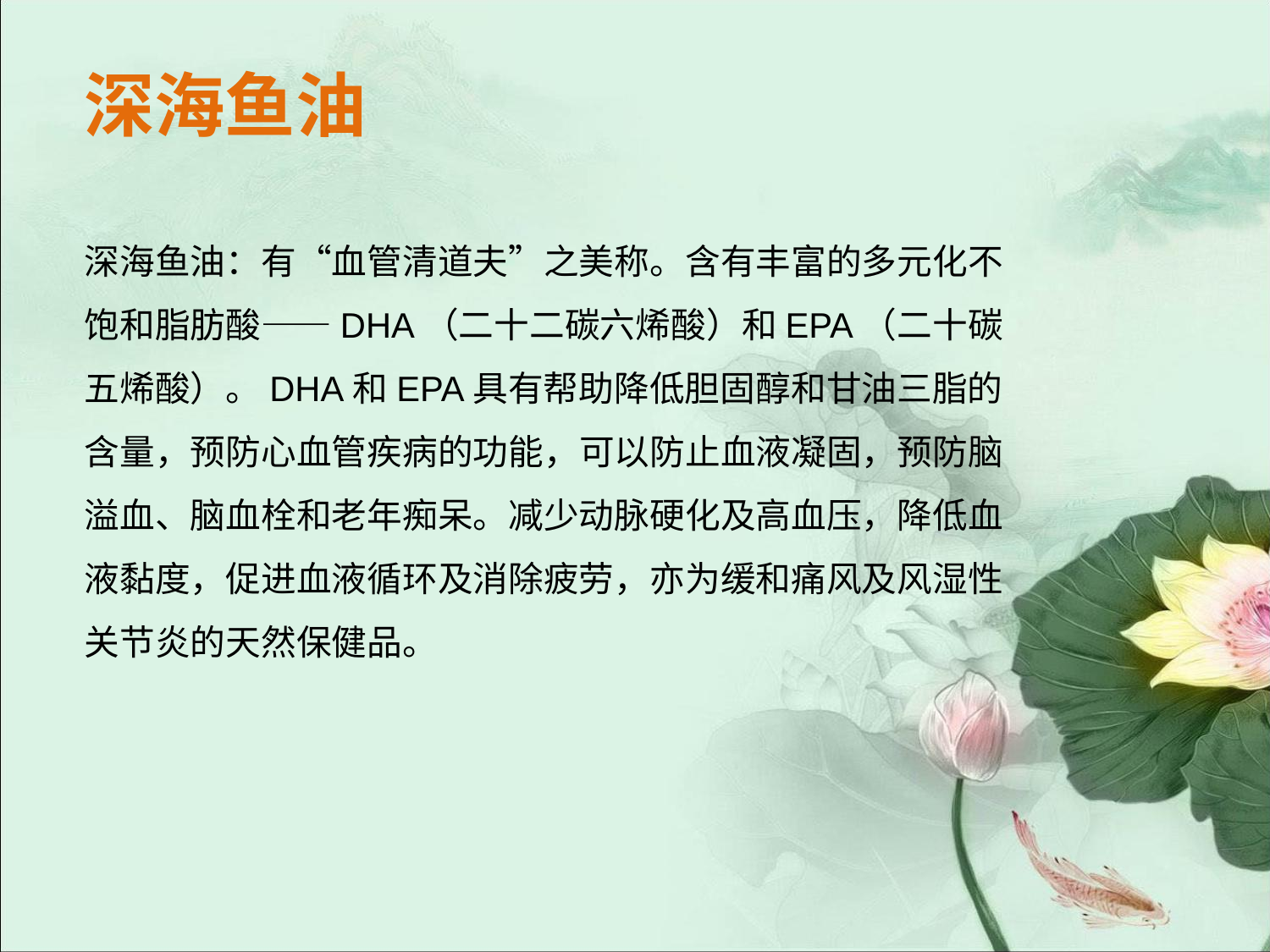

深海鱼油
深海鱼油：有“血管清道夫”之美称。含有丰富的多元化不饱和脂肪酸——DHA（二十二碳六烯酸）和EPA（二十碳五烯酸）。DHA和EPA具有帮助降低胆固醇和甘油三脂的含量，预防心血管疾病的功能，可以防止血液凝固，预防脑溢血、脑血栓和老年痴呆。减少动脉硬化及高血压，降低血液黏度，促进血液循环及消除疲劳，亦为缓和痛风及风湿性关节炎的天然保健品。

#